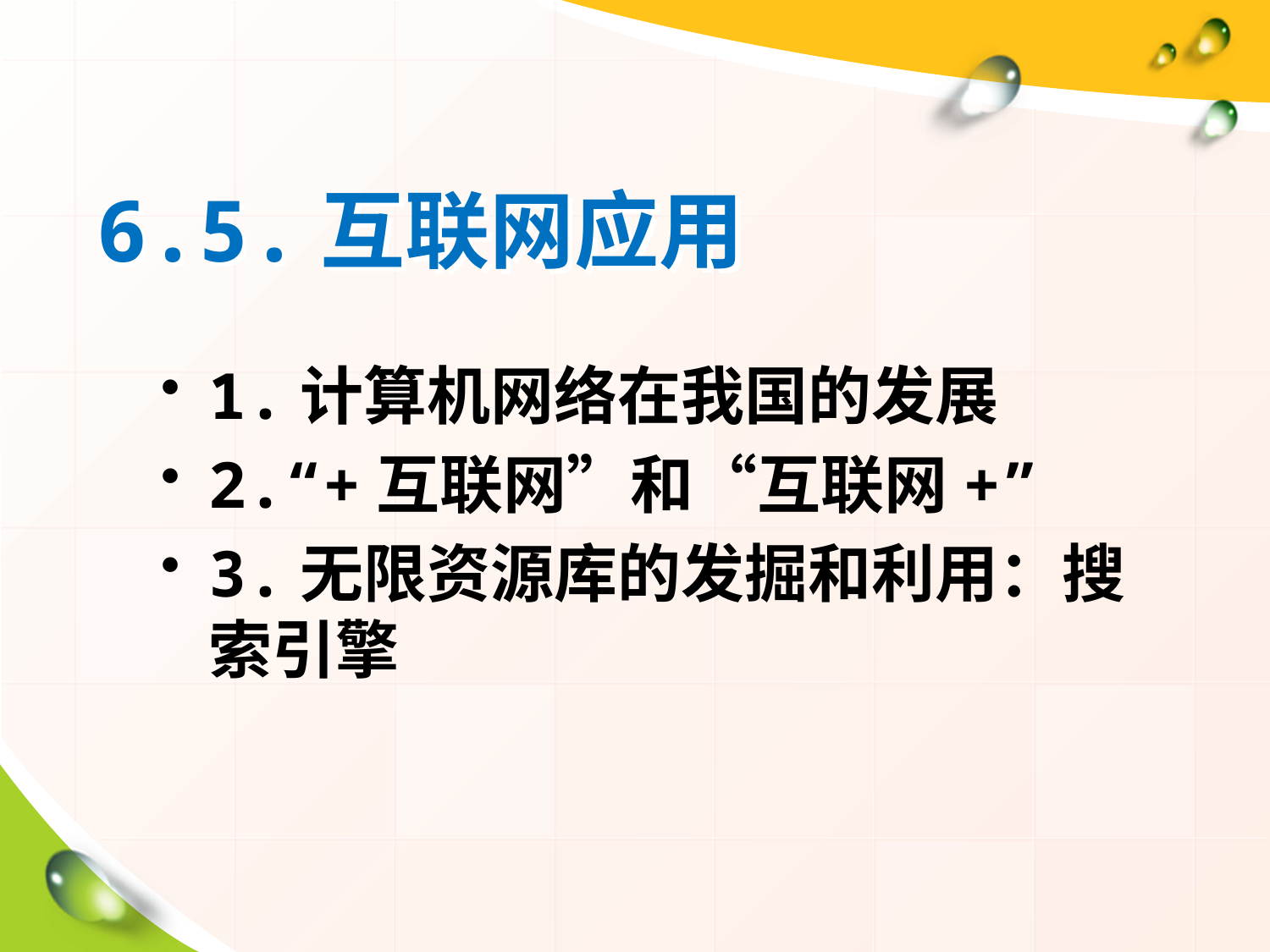

# 6.5.互联网应用
1.计算机网络在我国的发展
2.“+互联网”和“互联网+”
3.无限资源库的发掘和利用：搜索引擎